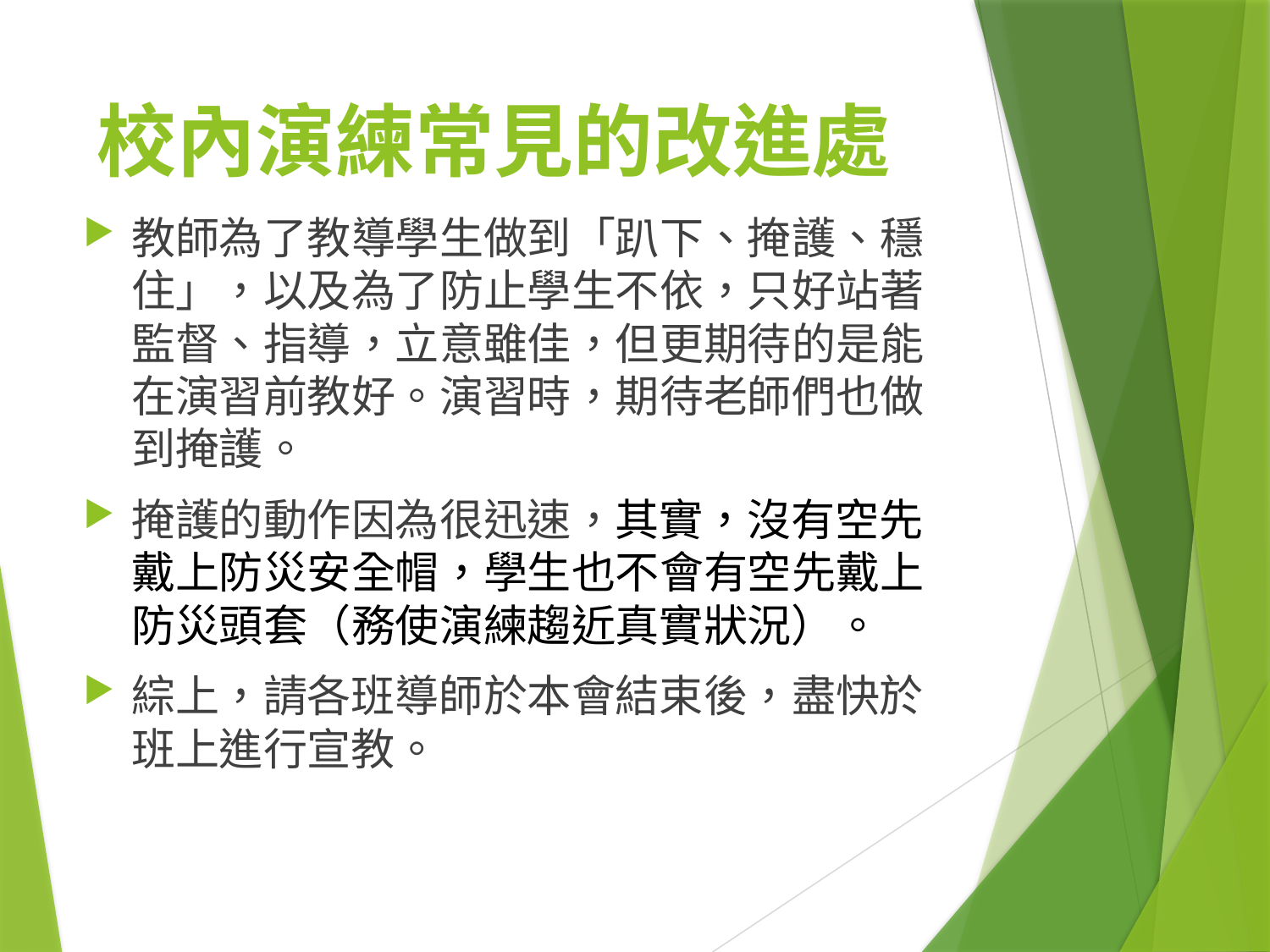

# 校內演練常見的改進處
教師為了教導學生做到「趴下、掩護、穩住」，以及為了防止學生不依，只好站著監督、指導，立意雖佳，但更期待的是能在演習前教好。演習時，期待老師們也做到掩護。
掩護的動作因為很迅速，其實，沒有空先戴上防災安全帽，學生也不會有空先戴上防災頭套（務使演練趨近真實狀況）。
綜上，請各班導師於本會結束後，盡快於班上進行宣教。